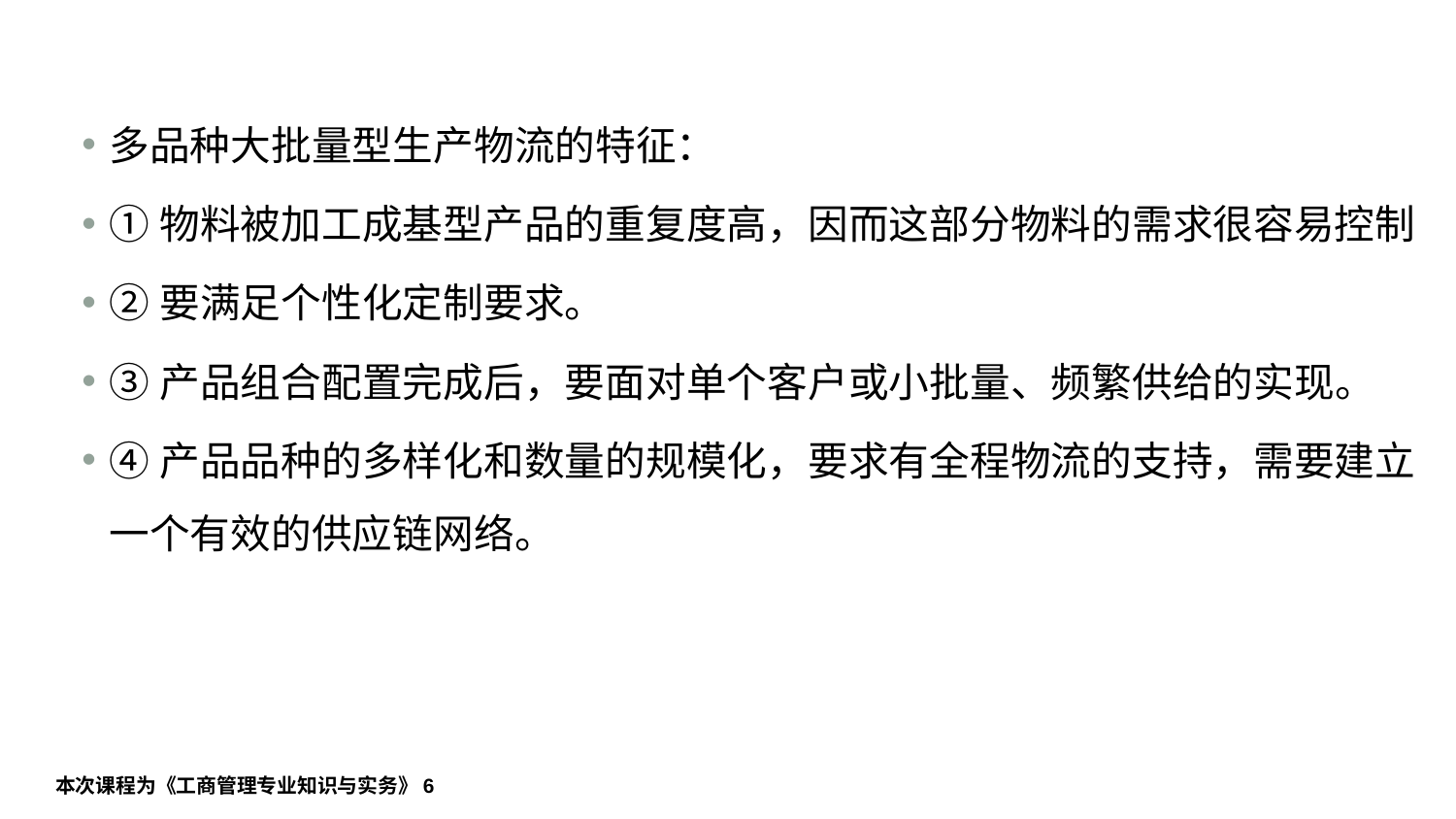

#
多品种大批量型生产物流的特征：
①物料被加工成基型产品的重复度高，因而这部分物料的需求很容易控制
②要满足个性化定制要求。
③产品组合配置完成后，要面对单个客户或小批量、频繁供给的实现。
④产品品种的多样化和数量的规模化，要求有全程物流的支持，需要建立一个有效的供应链网络。